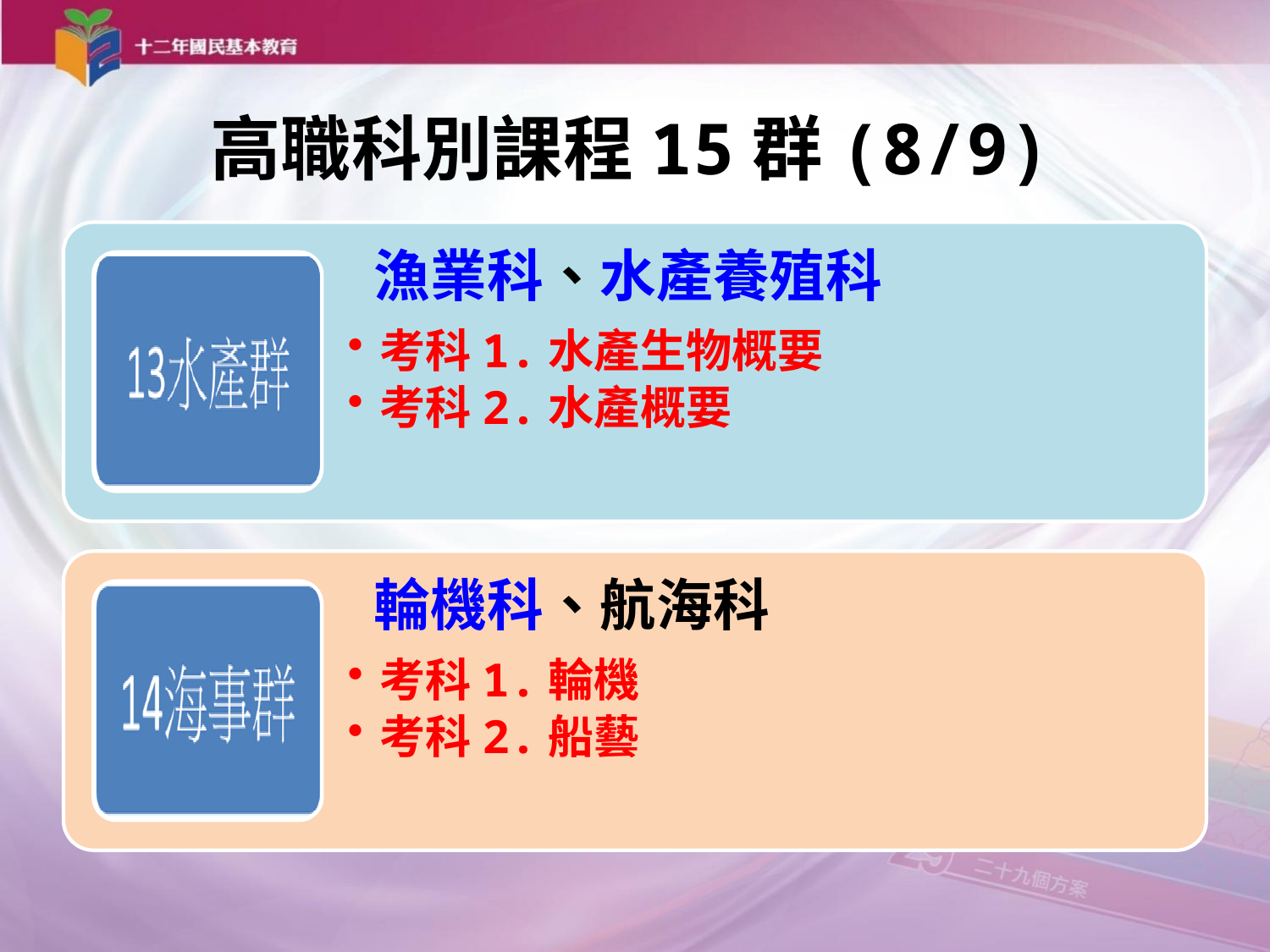

高職科別課程15群(8/9)
 漁業科、水產養殖科
考科1.水產生物概要
考科2.水產概要
 輪機科、航海科
考科1.輪機
考科2.船藝